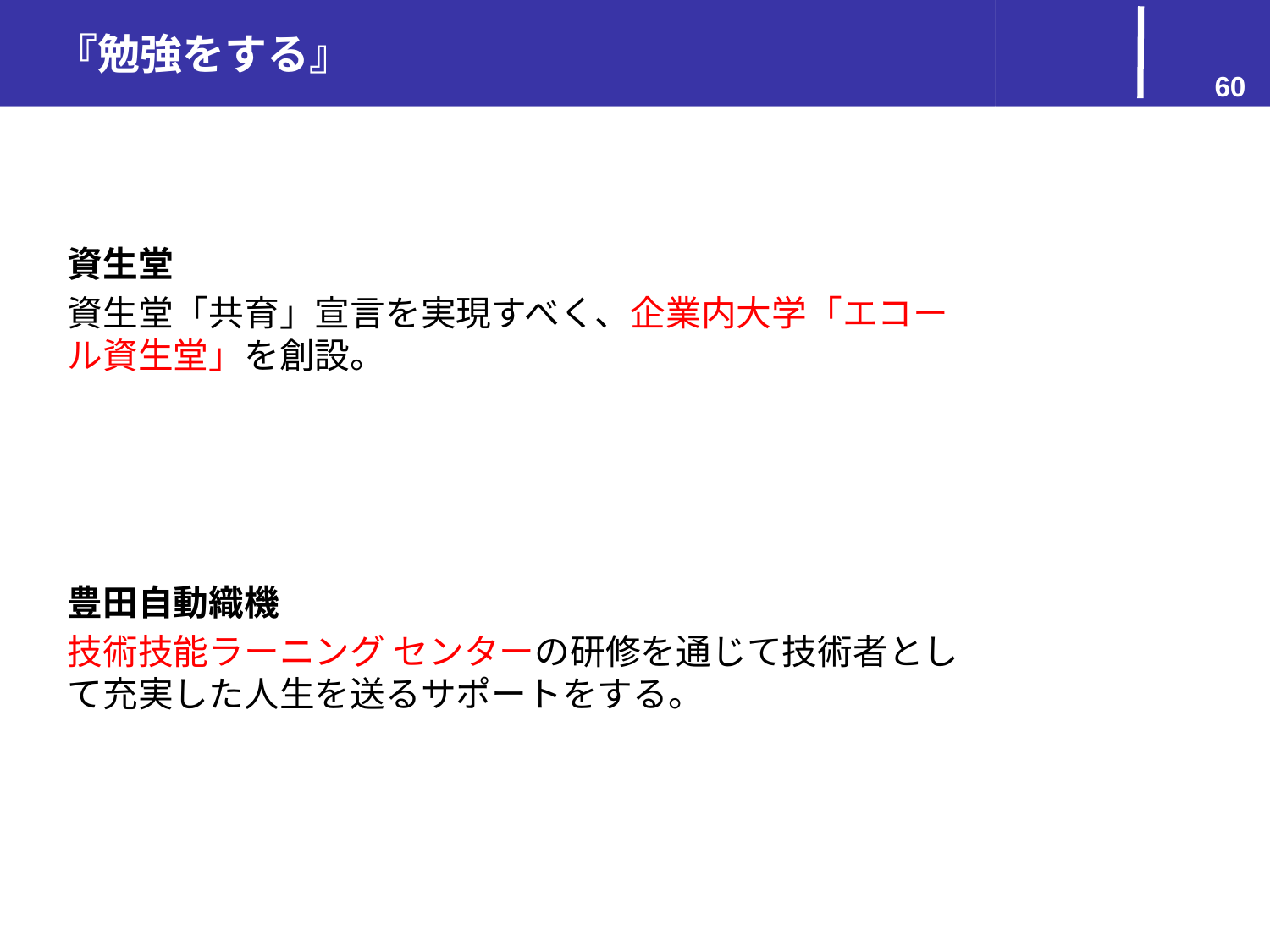

# 『勉強をする』
60

資生堂
資生堂「共育」宣言を実現すべく、企業内大学「エコール資生堂」を創設。

豊田自動織機
技術技能ラーニング センターの研修を通じて技術者として充実した人生を送るサポートをする。